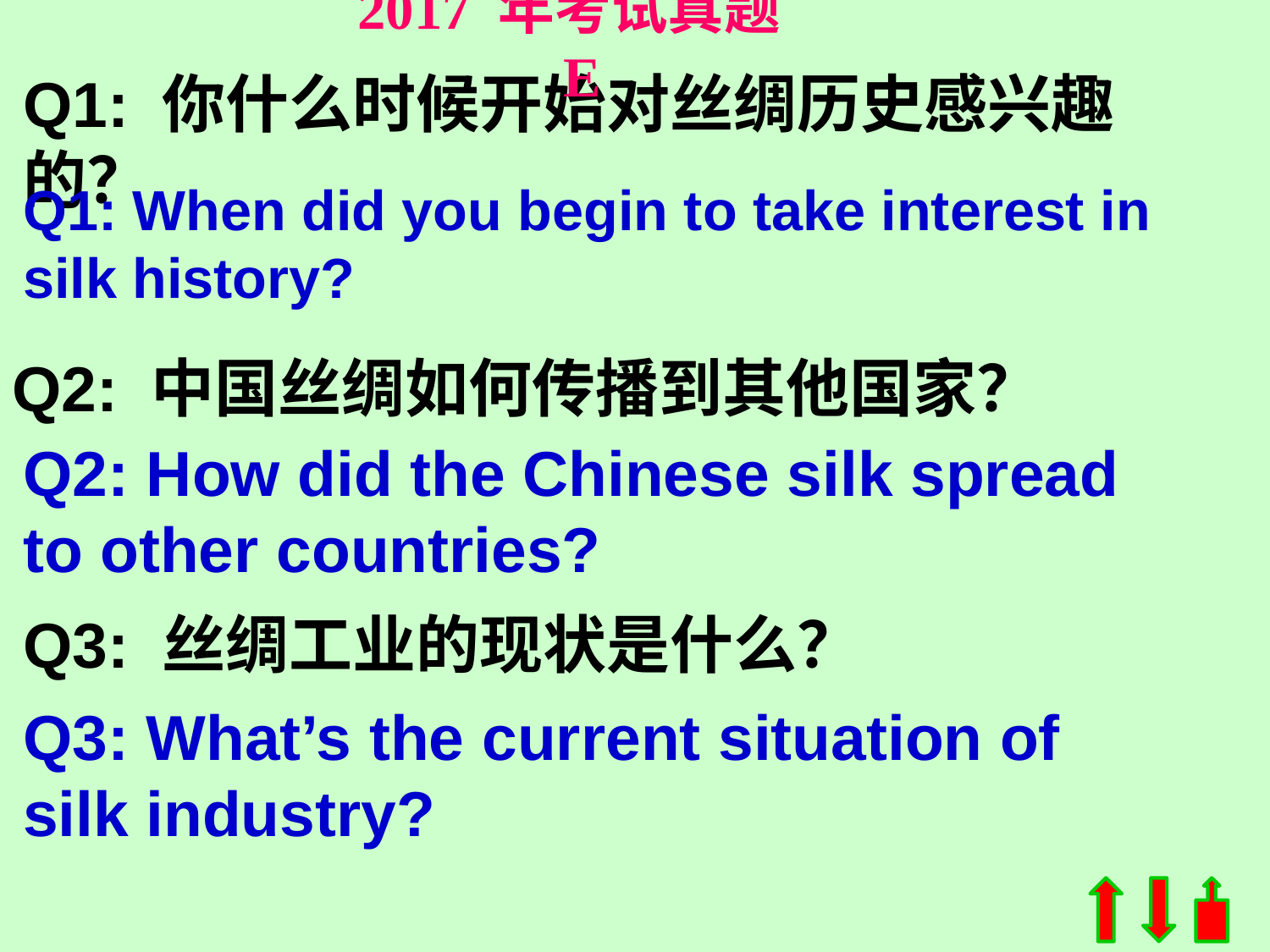

2017 年考试真题   E
Q1: 你什么时候开始对丝绸历史感兴趣的？
Q1: When did you begin to take interest in silk history?
Q2: 中国丝绸如何传播到其他国家？
Q2: How did the Chinese silk spread to other countries?
Q3: 丝绸工业的现状是什么？
Q3: What’s the current situation of silk industry?